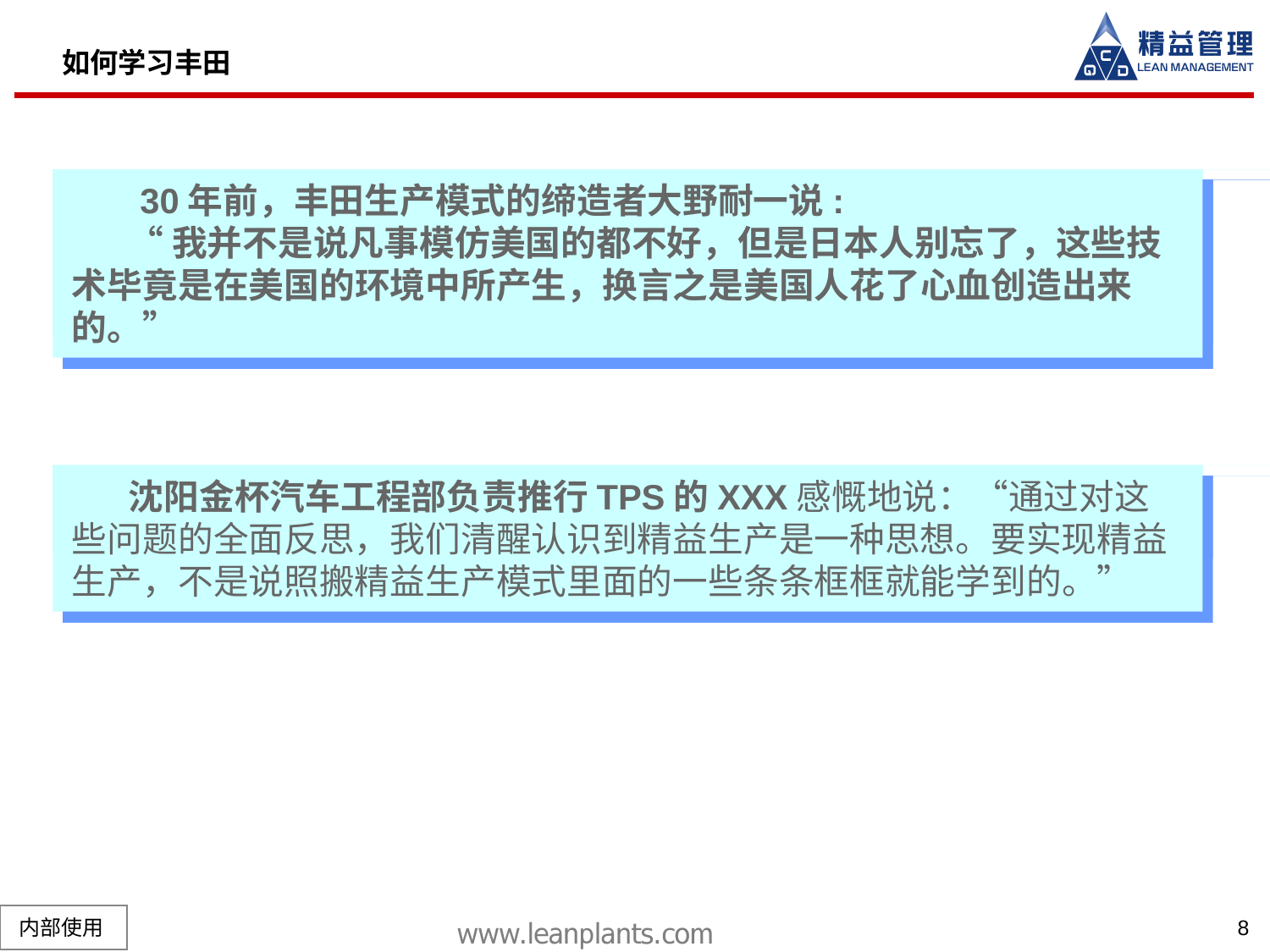

如何学习丰田

       30年前，丰田生产模式的缔造者大野耐一说:
       “我并不是说凡事模仿美国的都不好，但是日本人别忘了，这些技术毕竟是在美国的环境中所产生，换言之是美国人花了心血创造出来的。”

      沈阳金杯汽车工程部负责推行TPS的XXX感慨地说：“通过对这些问题的全面反思，我们清醒认识到精益生产是一种思想。要实现精益生产，不是说照搬精益生产模式里面的一些条条框框就能学到的。”

内部使用